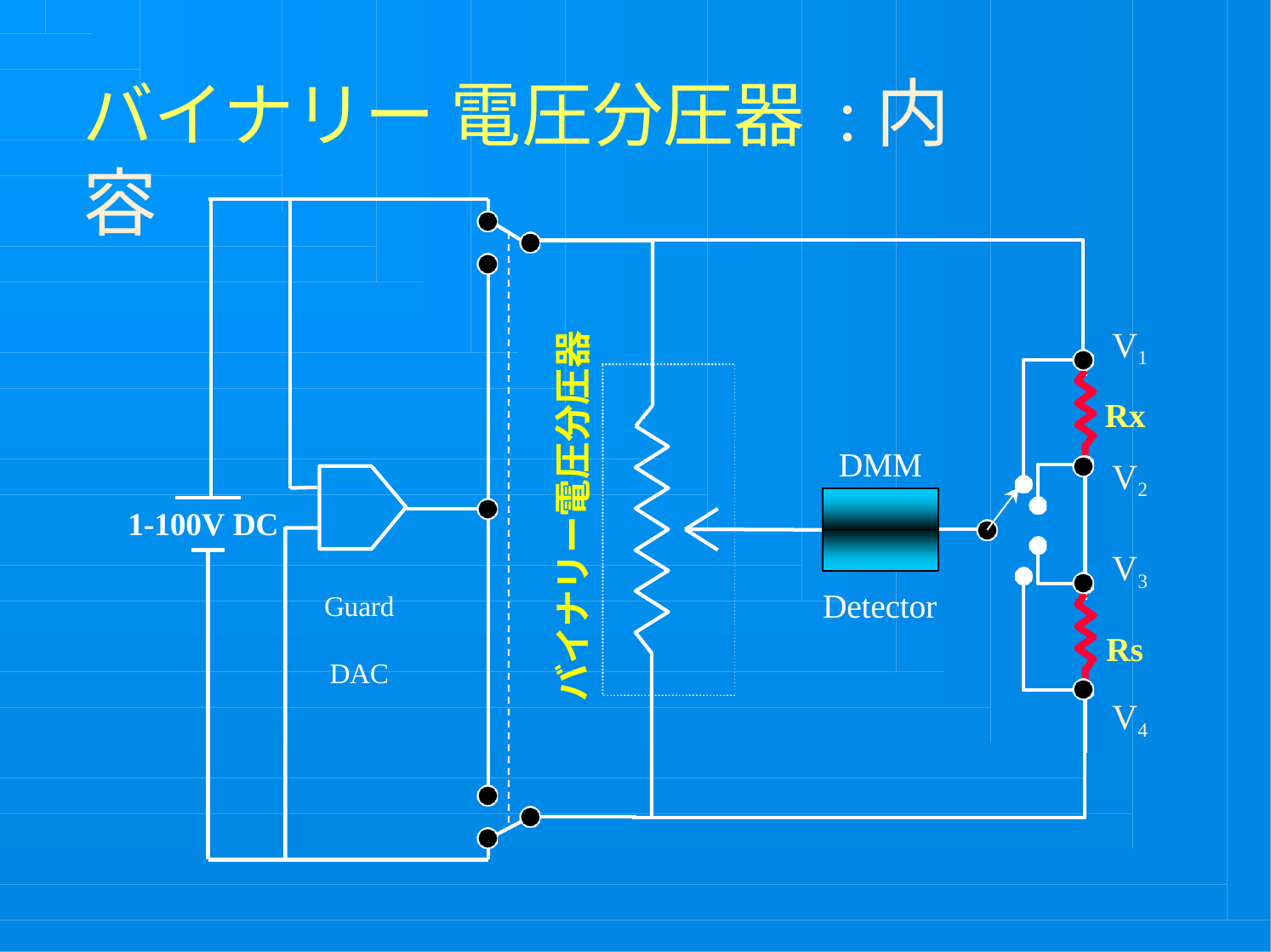

# バイナリー 電圧分圧器 :内容

バイナリー電圧分圧器

V1
Rx
V2

DMM

1-100V DC

V3
Rs

Detector
Guard  DAC

V4